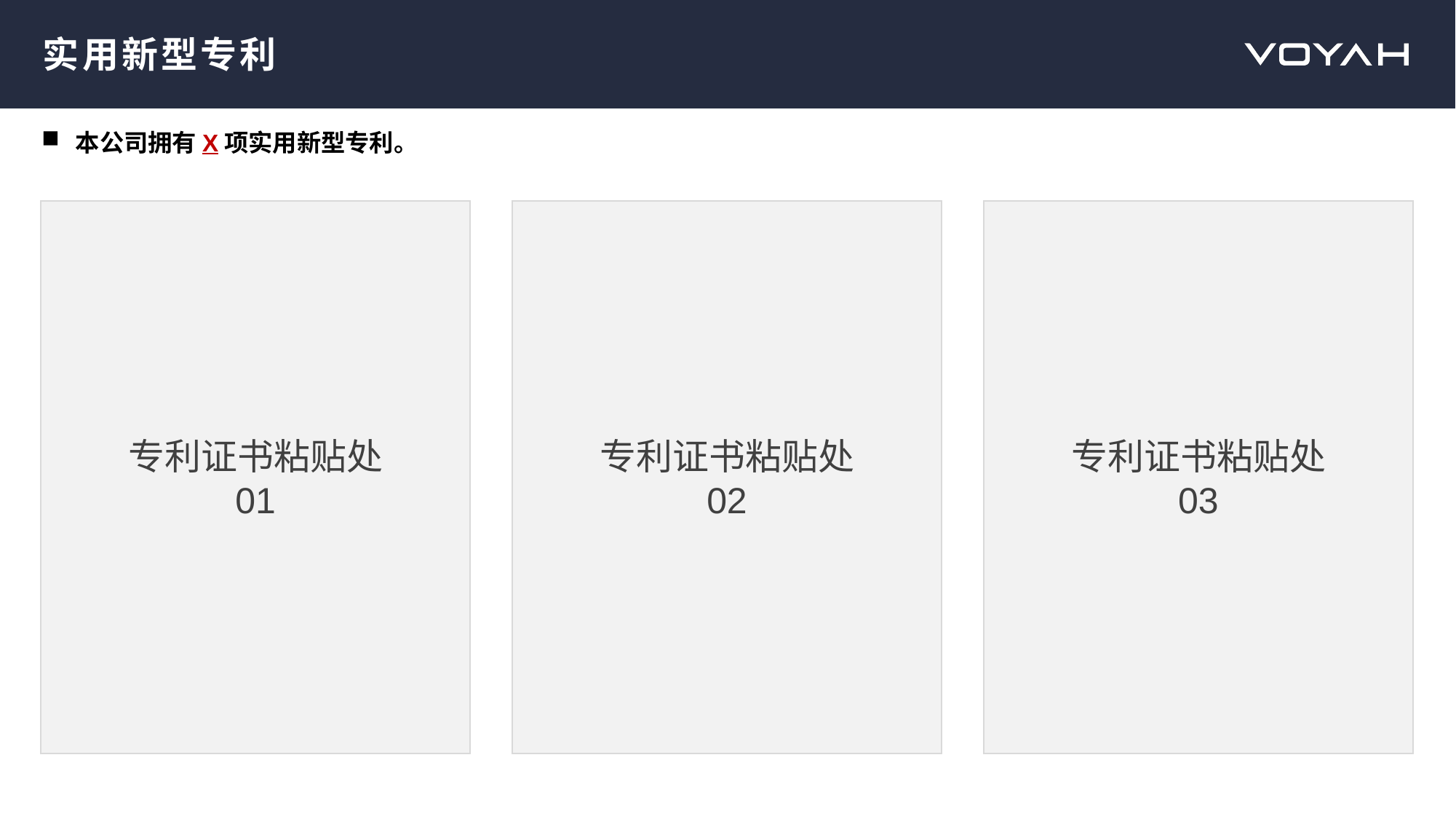

# 实用新型专利
本公司拥有X项实用新型专利。
专利证书粘贴处
01
专利证书粘贴处
02
专利证书粘贴处
03